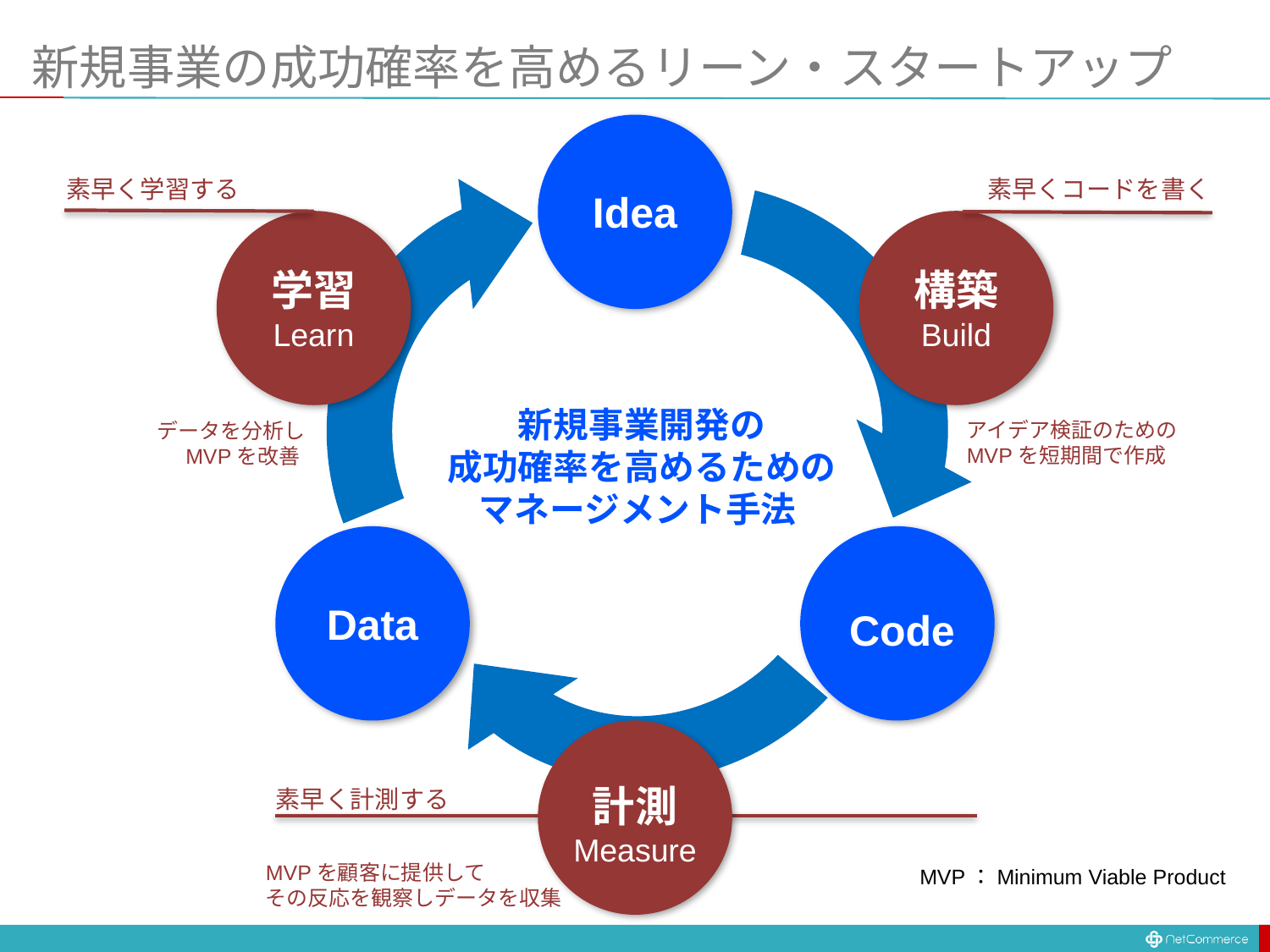

# 新規事業の成功確率を高めるリーン・スタートアップ

素早く学習する
素早くコードを書く

Idea

学習
Learn
構築
Build

新規事業開発の
成功確率を高めるための
マネージメント手法
アイデア検証のための
MVPを短期間で作成
データを分析し
MVPを改善

Data
Code

計測
Measure
素早く計測する
MVPを顧客に提供して
その反応を観察しデータを収集
MVP：Minimum Viable Product